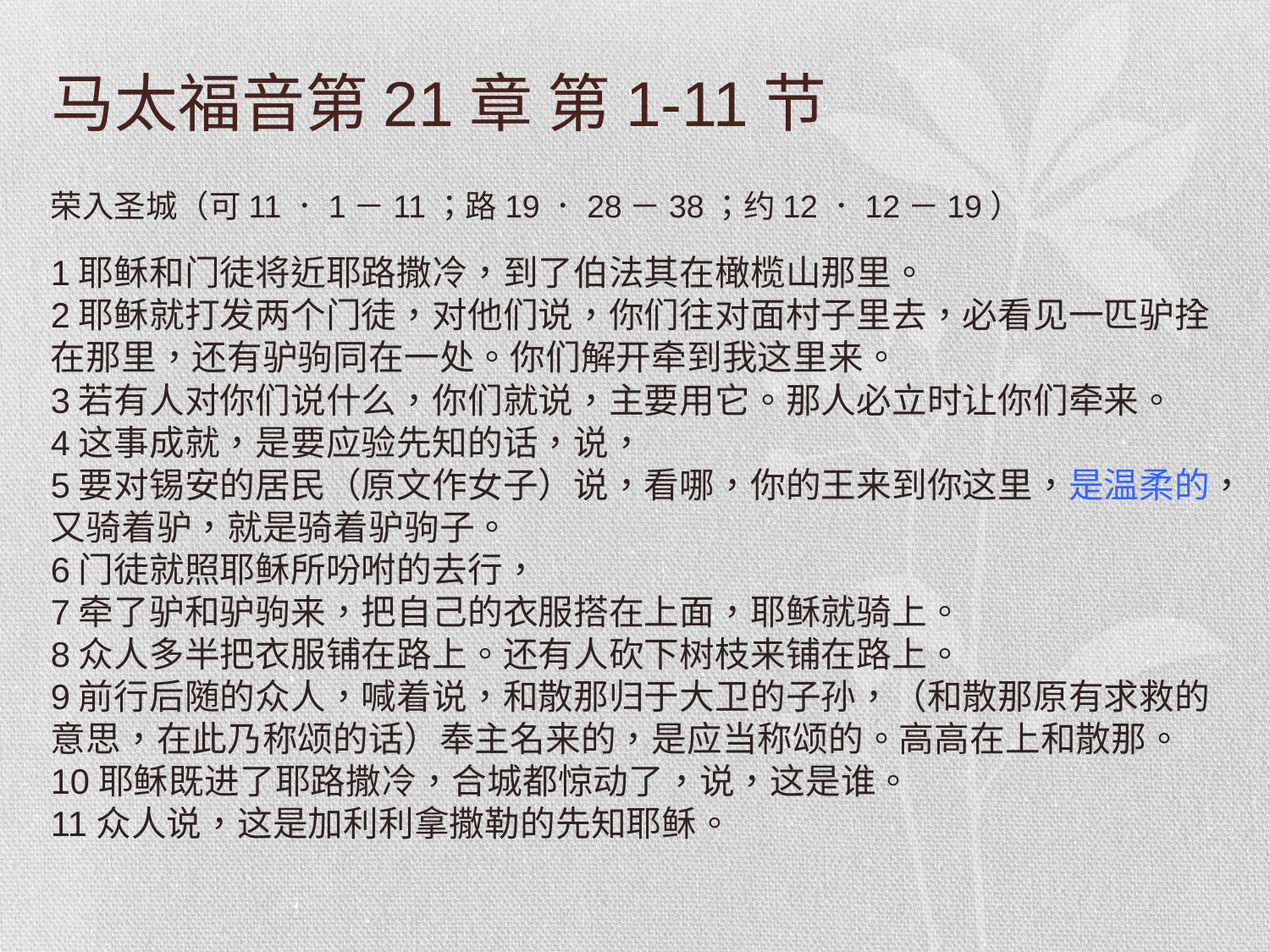

# 马太福音第21章 第1-11节
荣入圣城（可11．1－11；路19．28－38；约12．12－19）

1耶稣和门徒将近耶路撒冷，到了伯法其在橄榄山那里。
2耶稣就打发两个门徒，对他们说，你们往对面村子里去，必看见一匹驴拴在那里，还有驴驹同在一处。你们解开牵到我这里来。
3若有人对你们说什么，你们就说，主要用它。那人必立时让你们牵来。
4这事成就，是要应验先知的话，说，
5要对锡安的居民（原文作女子）说，看哪，你的王来到你这里，是温柔的，又骑着驴，就是骑着驴驹子。
6门徒就照耶稣所吩咐的去行，
7牵了驴和驴驹来，把自己的衣服搭在上面，耶稣就骑上。
8众人多半把衣服铺在路上。还有人砍下树枝来铺在路上。
9前行后随的众人，喊着说，和散那归于大卫的子孙，（和散那原有求救的意思，在此乃称颂的话）奉主名来的，是应当称颂的。高高在上和散那。
10耶稣既进了耶路撒冷，合城都惊动了，说，这是谁。
11众人说，这是加利利拿撒勒的先知耶稣。